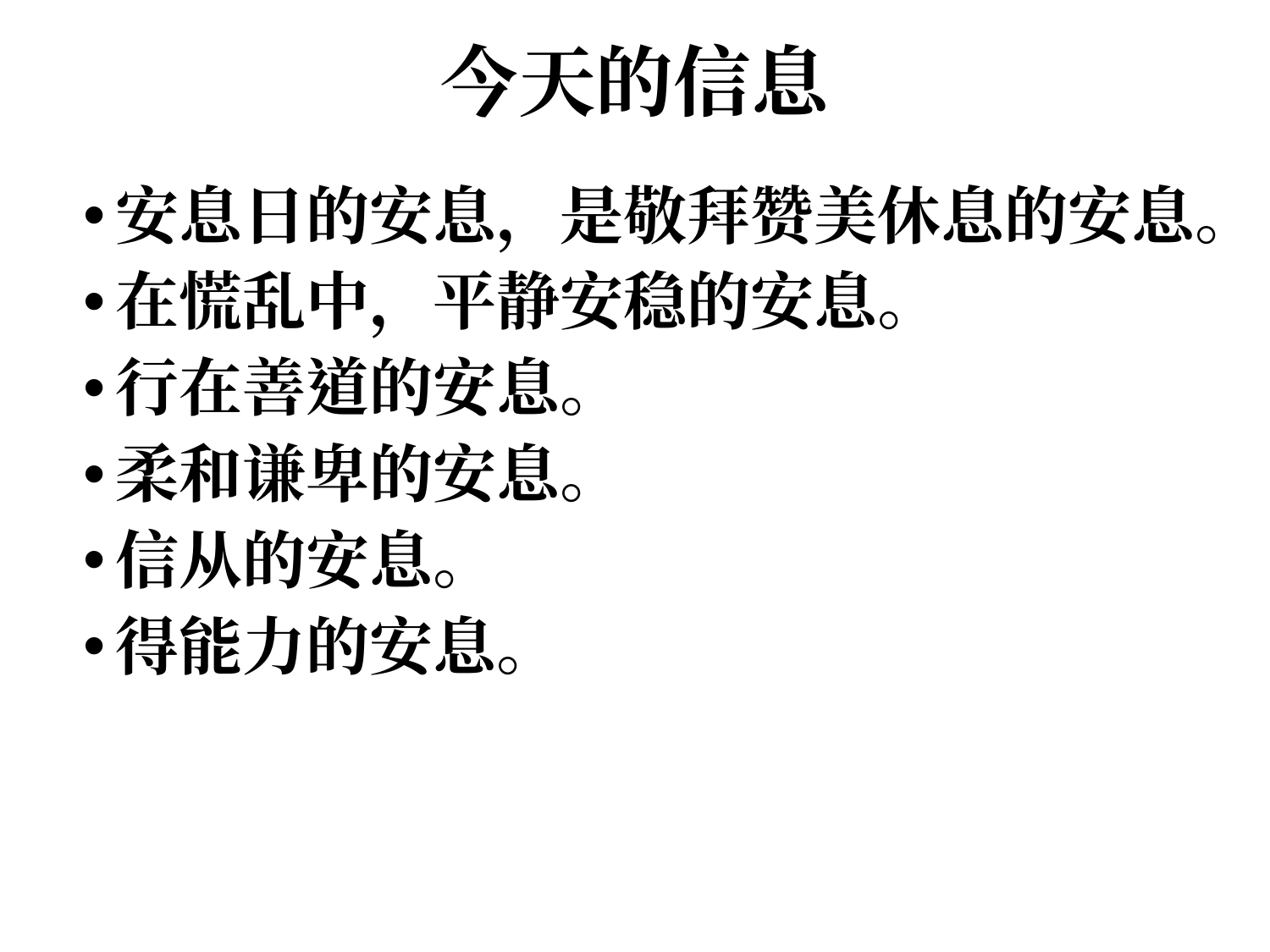

# 今天的信息
安息日的安息，是敬拜赞美休息的安息。
在慌乱中，平静安稳的安息。
行在善道的安息。
柔和谦卑的安息。
信从的安息。
得能力的安息。